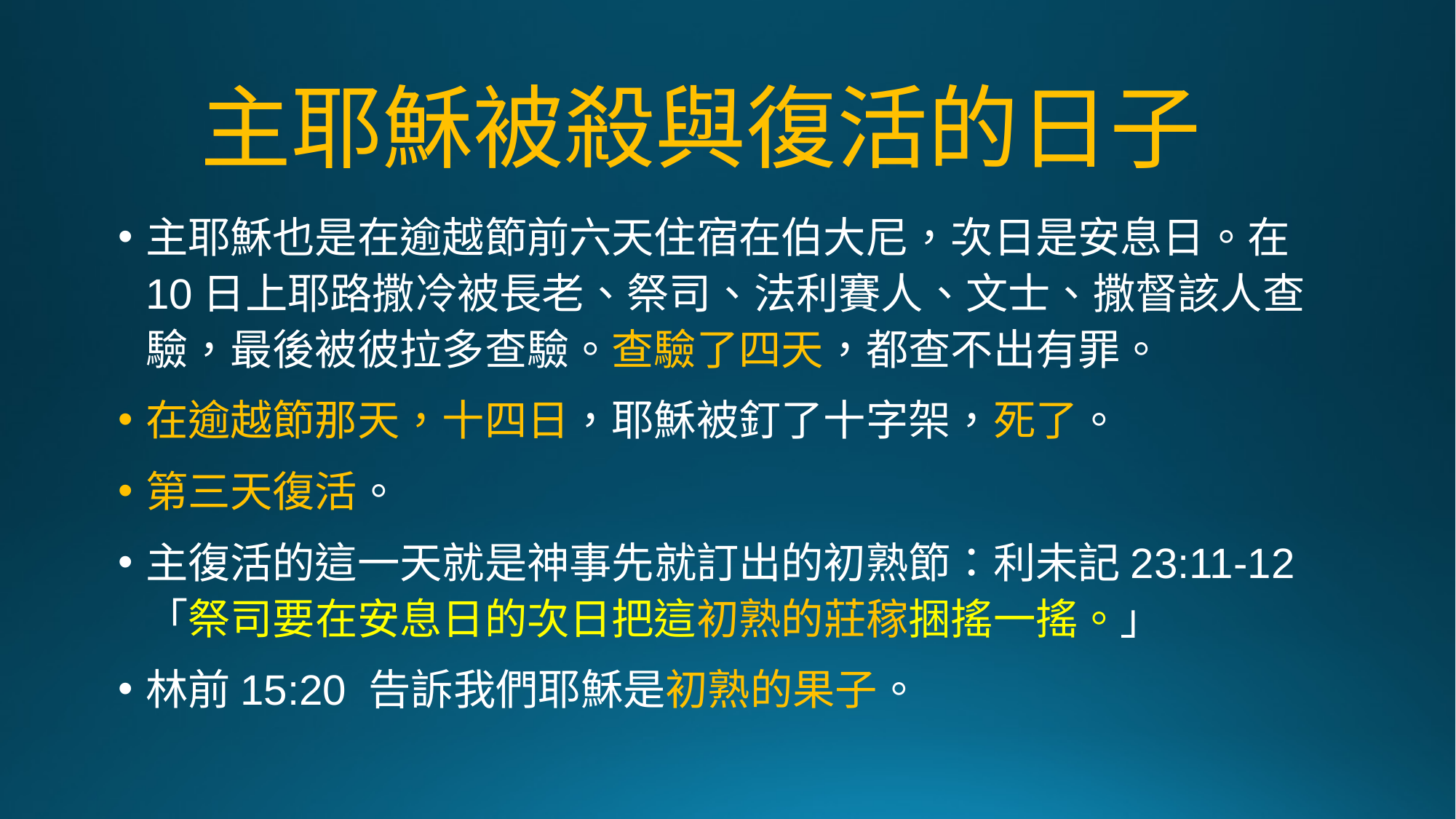

# 主耶穌被殺與復活的日子
主耶穌也是在逾越節前六天住宿在伯大尼，次日是安息日。在10日上耶路撒冷被長老、祭司、法利賽人、文士、撒督該人查驗，最後被彼拉多查驗。查驗了四天，都查不出有罪。
在逾越節那天，十四日，耶穌被釘了十字架，死了。
第三天復活。
主復活的這一天就是神事先就訂出的初熟節：利未記23:11-12  「祭司要在安息日的次日把這初熟的莊稼捆搖一搖。」
林前15:20 告訴我們耶穌是初熟的果子。